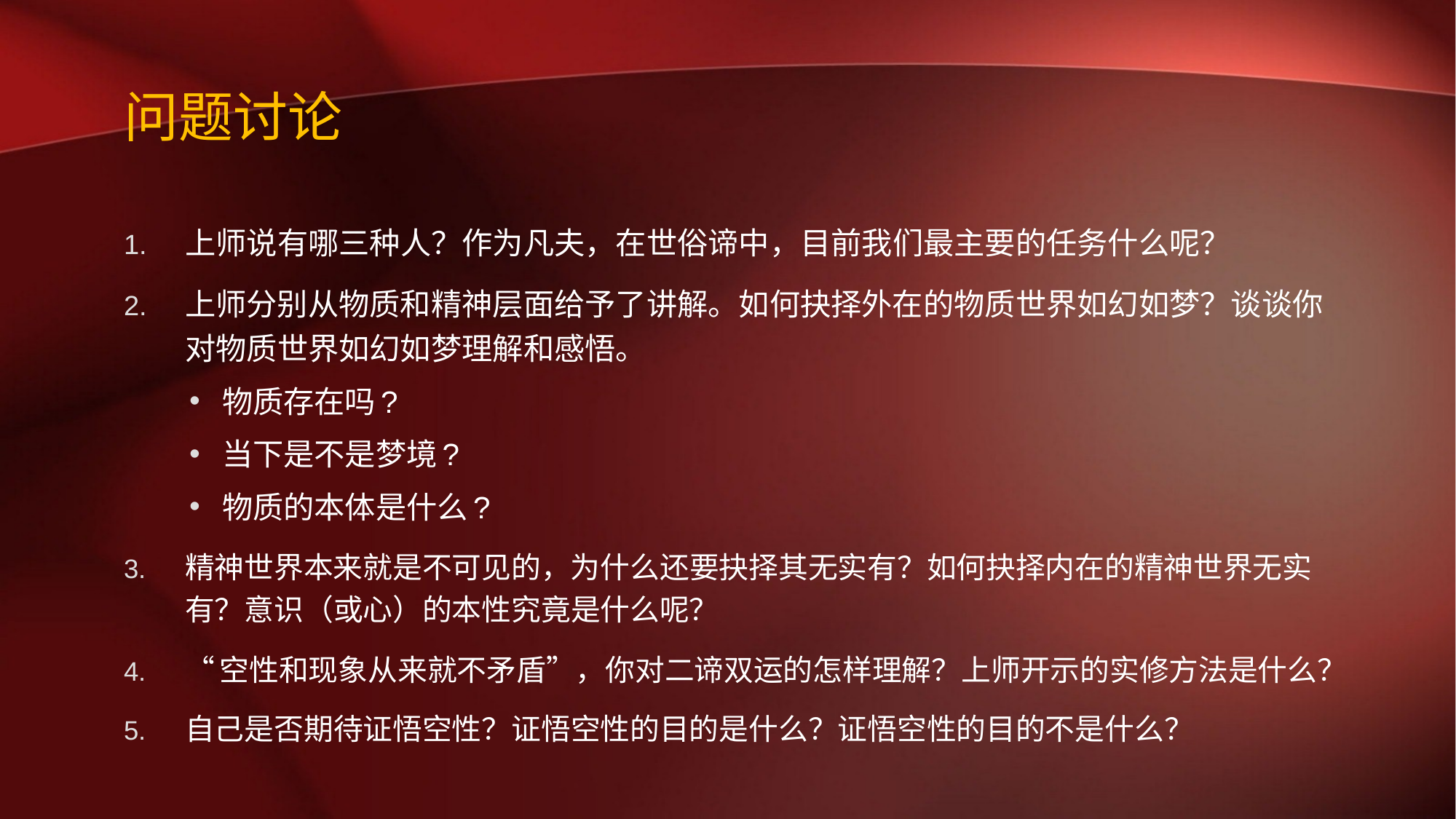

# 问题讨论
上师说有哪三种人？作为凡夫，在世俗谛中，目前我们最主要的任务什么呢？
上师分别从物质和精神层面给予了讲解。如何抉择外在的物质世界如幻如梦？谈谈你对物质世界如幻如梦理解和感悟。
物质存在吗?
当下是不是梦境?
物质的本体是什么?
精神世界本来就是不可见的，为什么还要抉择其无实有？如何抉择内在的精神世界无实有？意识（或心）的本性究竟是什么呢？
“空性和现象从来就不矛盾”，你对二谛双运的怎样理解？上师开示的实修方法是什么？
自己是否期待证悟空性？证悟空性的目的是什么？证悟空性的目的不是什么？